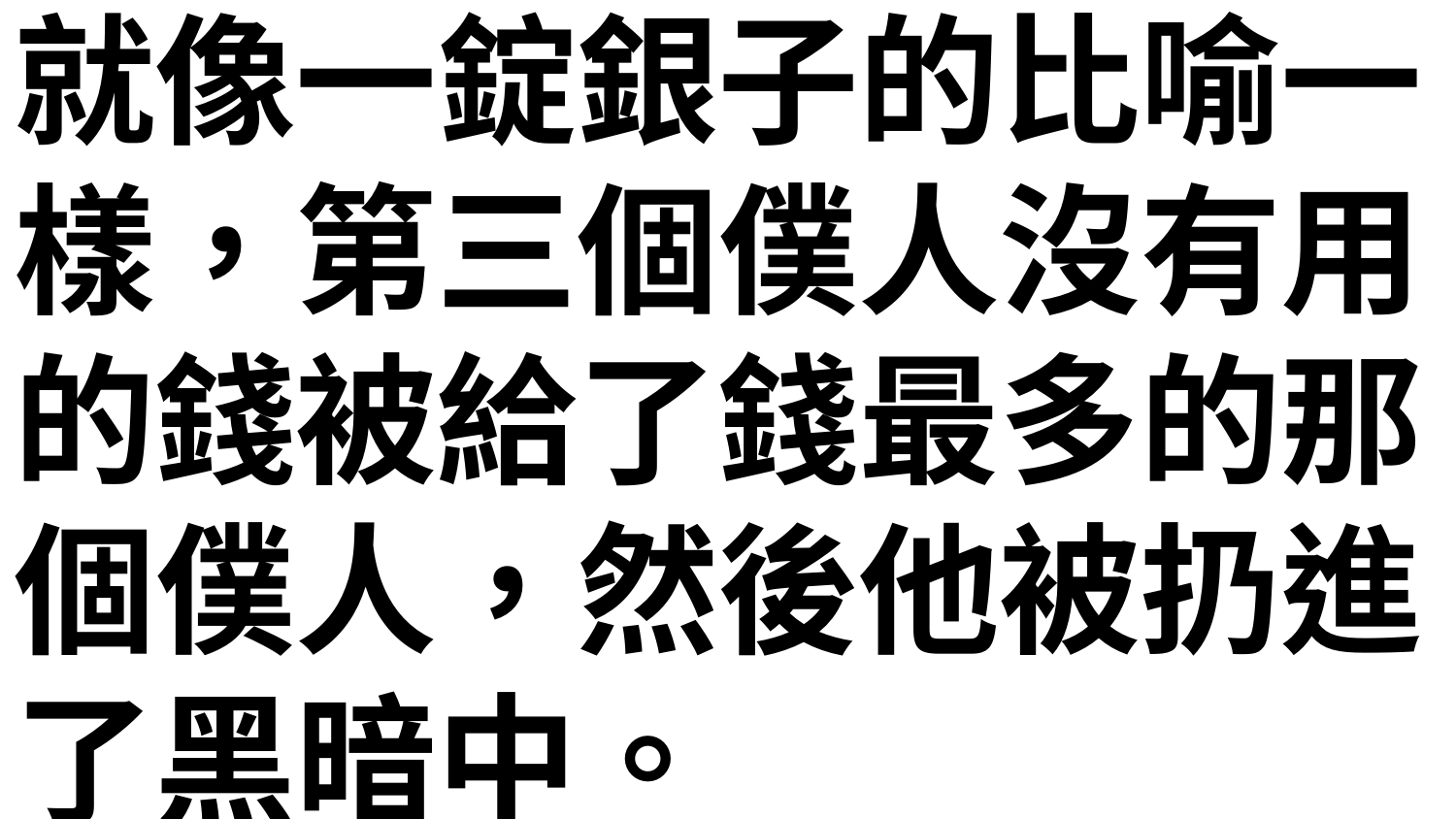

就像一錠銀子的比喻一樣，第三個僕人沒有用的錢被給了錢最多的那個僕人，然後他被扔進了黑暗中。